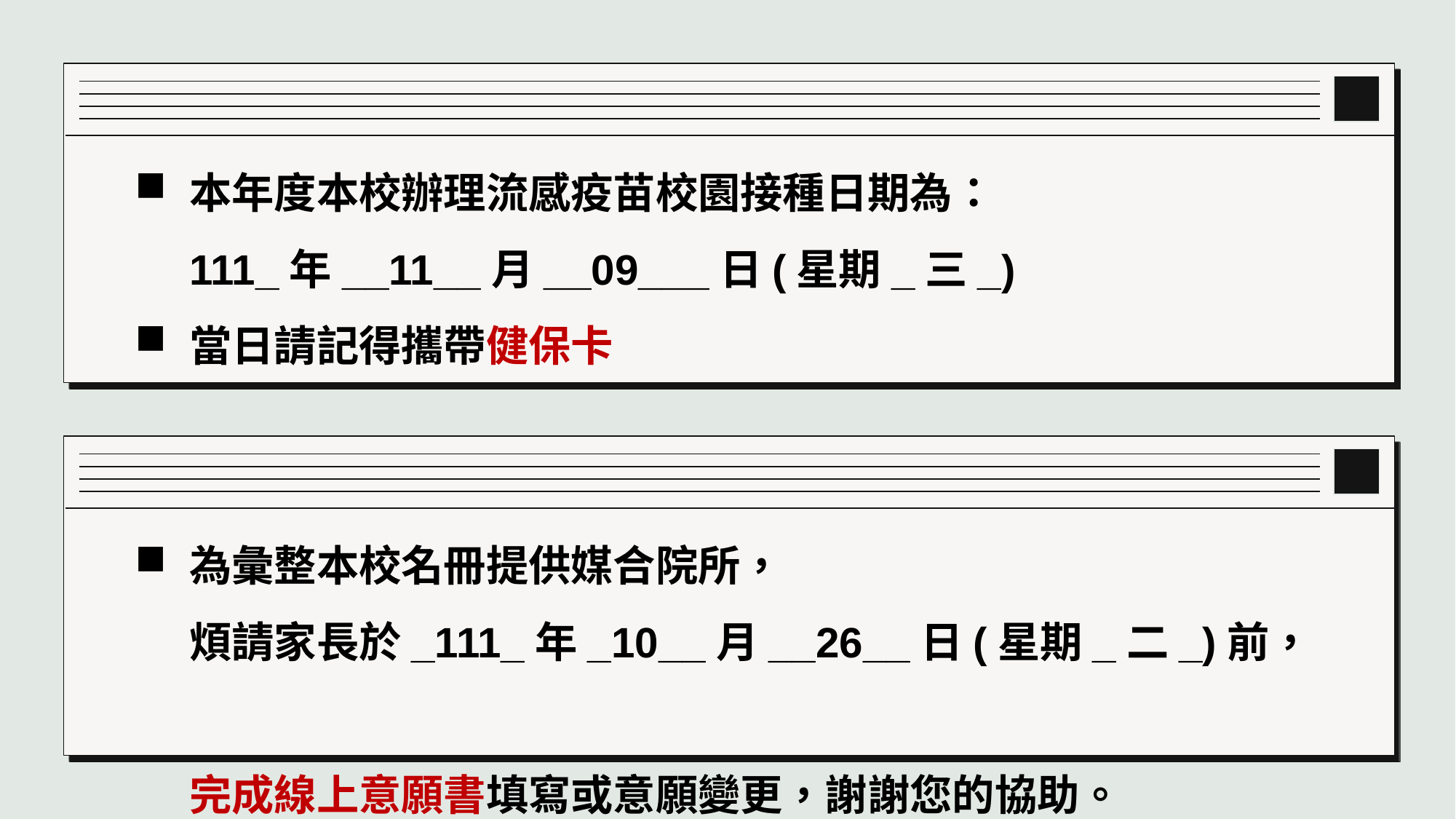

本年度本校辦理流感疫苗校園接種日期為：
111_年__11__月__09___日(星期_三_)
當日請記得攜帶健保卡
為彙整本校名冊提供媒合院所，
煩請家長於_111_年_10__月__26__日(星期_二_)前，
完成線上意願書填寫或意願變更，謝謝您的協助。